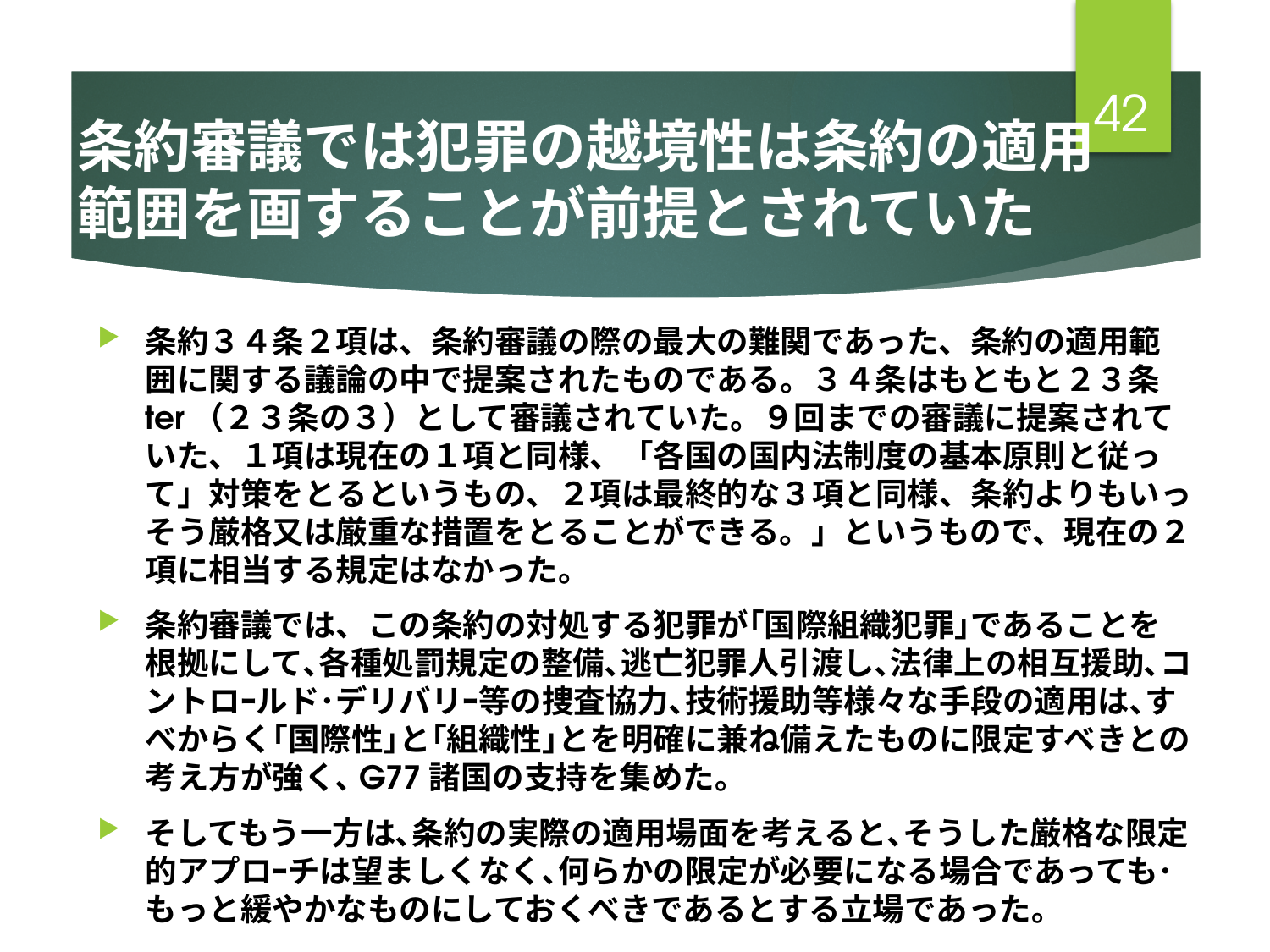

42
# 条約審議では犯罪の越境性は条約の適用範囲を画することが前提とされていた
条約３４条２項は、条約審議の際の最大の難関であった、条約の適用範囲に関する議論の中で提案されたものである。３４条はもともと２３条ter（２３条の３）として審議されていた。９回までの審議に提案されていた、１項は現在の１項と同様、「各国の国内法制度の基本原則と従って」対策をとるというもの、２項は最終的な３項と同様、条約よりもいっそう厳格又は厳重な措置をとることができる。」というもので、現在の２項に相当する規定はなかった。
条約審議では、この条約の対処する犯罪が｢国際組織犯罪｣であることを根拠にして､各種処罰規定の整備､逃亡犯罪人引渡し､法律上の相互援助､コントロｰルド･デリバリｰ等の捜査協力､技術援助等様々な手段の適用は､すべからく｢国際性｣と｢組織性｣とを明確に兼ね備えたものに限定すべきとの考え方が強く､G77諸国の支持を集めた｡
そしてもう一方は､条約の実際の適用場面を考えると､そうした厳格な限定的アプロｰチは望ましくなく､何らかの限定が必要になる場合であっても･もっと緩やかなものにしておくべきであるとする立場であった｡